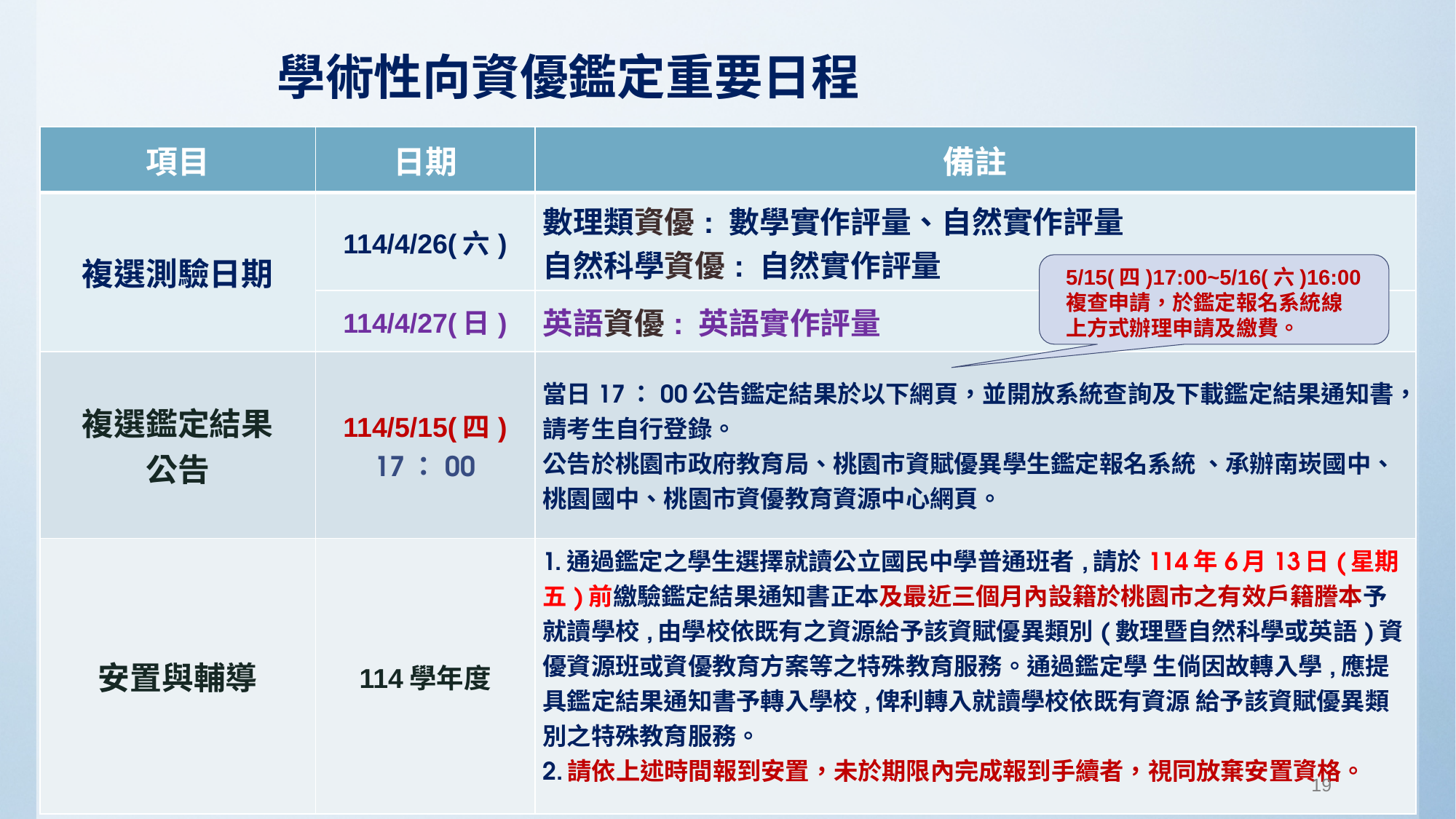

# 學術性向資優鑑定重要日程
| 項目 | 日期 | 備註 |
| --- | --- | --- |
| 複選測驗日期 | 114/4/26(六) | 數理類資優: 數學實作評量、自然實作評量 自然科學資優: 自然實作評量 |
|  | 114/4/27(日) | 英語資優: 英語實作評量 |
| 複選鑑定結果 公告 | 114/5/15(四) 17：00 | 當日17：00公告鑑定結果於以下網頁，並開放系統查詢及下載鑑定結果通知書，請考生自行登錄。 公告於桃園市政府教育局、桃園市資賦優異學生鑑定報名系統 、承辦南崁國中、桃園國中、桃園市資優教育資源中心網頁。 |
| 安置與輔導 | 114學年度 | 1.通過鑑定之學生選擇就讀公立國民中學普通班者,請於114年6月13日(星期五)前繳驗鑑定結果通知書正本及最近三個月內設籍於桃園市之有效戶籍謄本予就讀學校,由學校依既有之資源給予該資賦優異類別(數理暨自然科學或英語)資優資源班或資優教育方案等之特殊教育服務。通過鑑定學 生倘因故轉入學,應提具鑑定結果通知書予轉入學校,俾利轉入就讀學校依既有資源 給予該資賦優異類別之特殊教育服務。 2.請依上述時間報到安置，未於期限內完成報到手續者，視同放棄安置資格。 |

5/15(四)17:00~5/16(六)16:00 複查申請，於鑑定報名系統線上方式辦理申請及繳費。
19